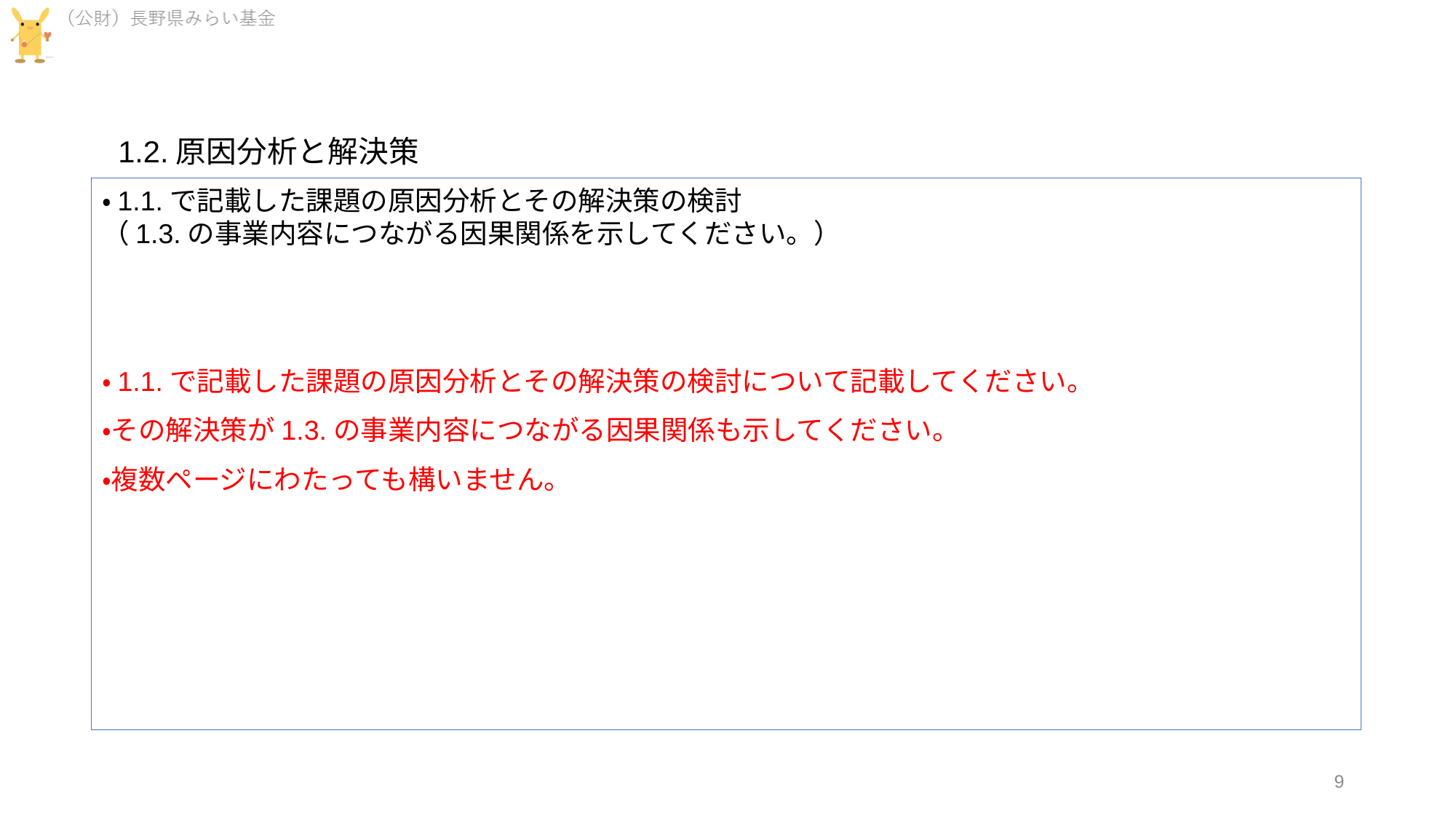

1.2.原因分析と解決策
・1.1.で記載した課題の原因分析とその解決策の検討
（1.3.の事業内容につながる因果関係を示してください。）

・1.1.で記載した課題の原因分析とその解決策の検討について記載してください。
・その解決策が1.3.の事業内容につながる因果関係も示してください。
・複数ページにわたっても構いません。

9